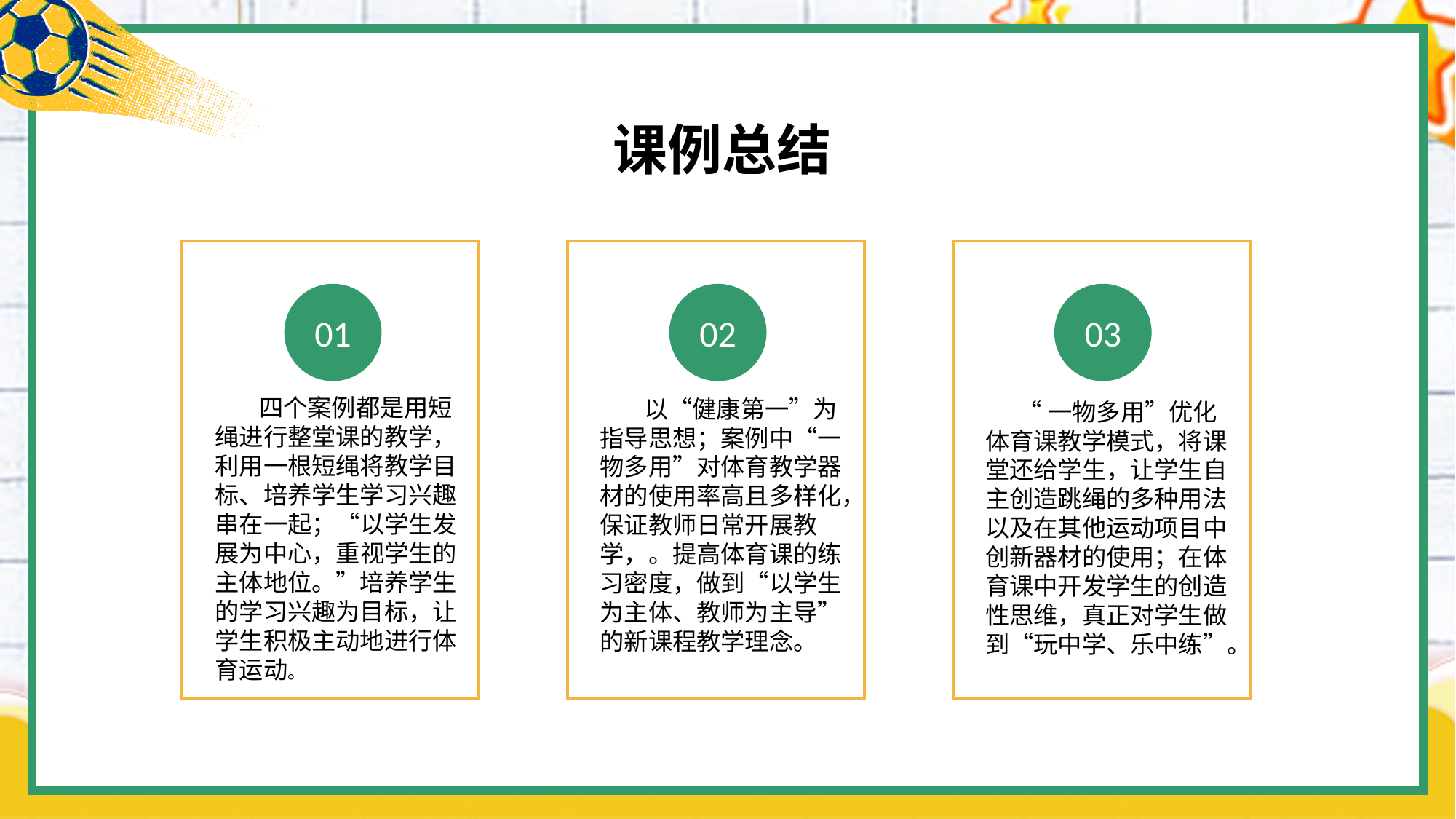

课例总结

01
02
03
       四个案例都是用短绳进行整堂课的教学，利用一根短绳将教学目标、培养学生学习兴趣串在一起；“以学生发展为中心，重视学生的主体地位。”培养学生的学习兴趣为目标，让学生积极主动地进行体育运动。

       以“健康第一”为指导思想；案例中“一物多用”对体育教学器材的使用率高且多样化，保证教师日常开展教学，。提高体育课的练习密度，做到“以学生为主体、教师为主导”的新课程教学理念。
      “一物多用”优化体育课教学模式，将课堂还给学生，让学生自主创造跳绳的多种用法以及在其他运动项目中创新器材的使用；在体育课中开发学生的创造性思维，真正对学生做到“玩中学、乐中练”。